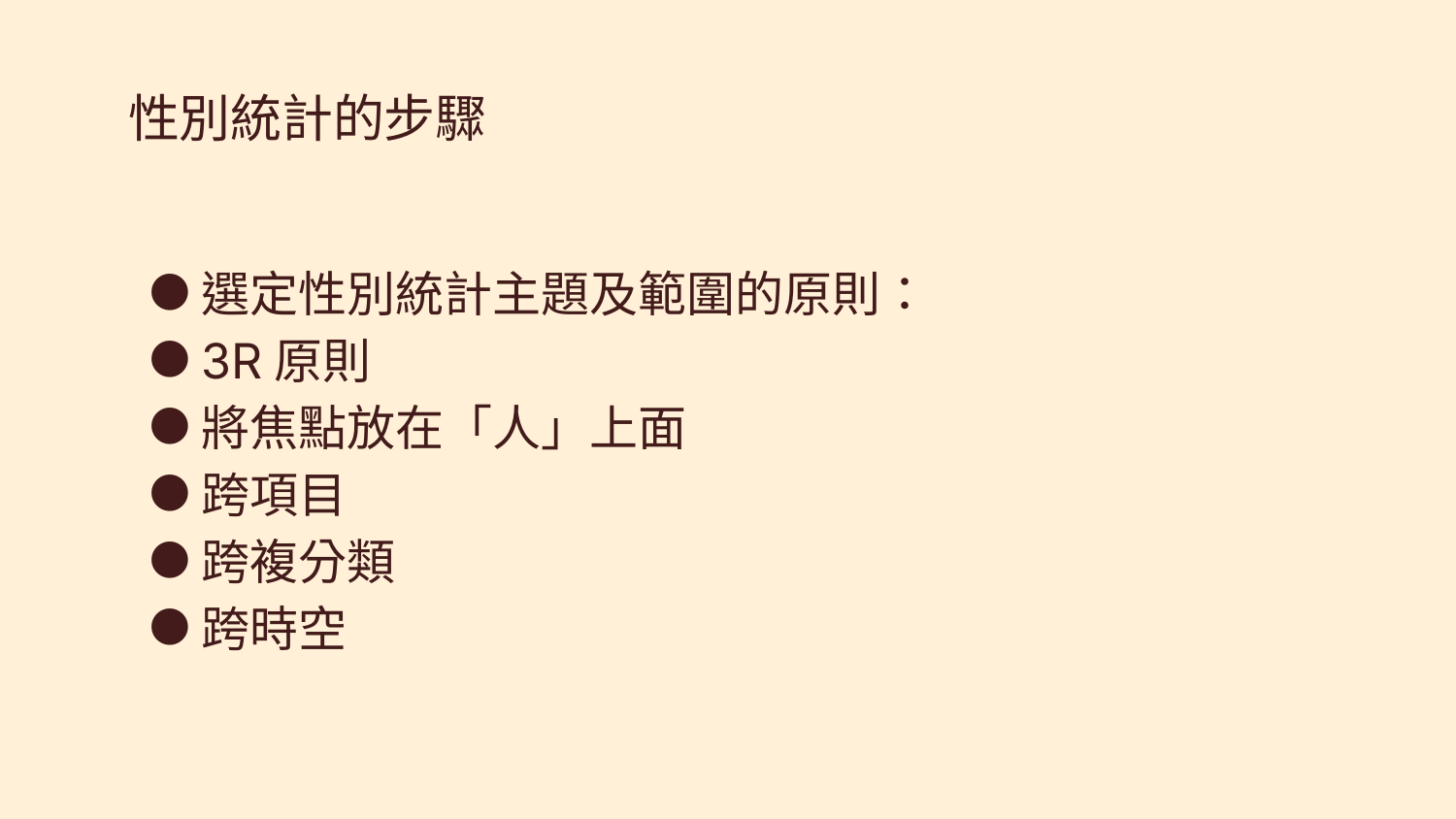

# 性別統計的步驟
選定性別統計主題及範圍的原則：
3R原則
將焦點放在「人」上面
跨項目
跨複分類
跨時空